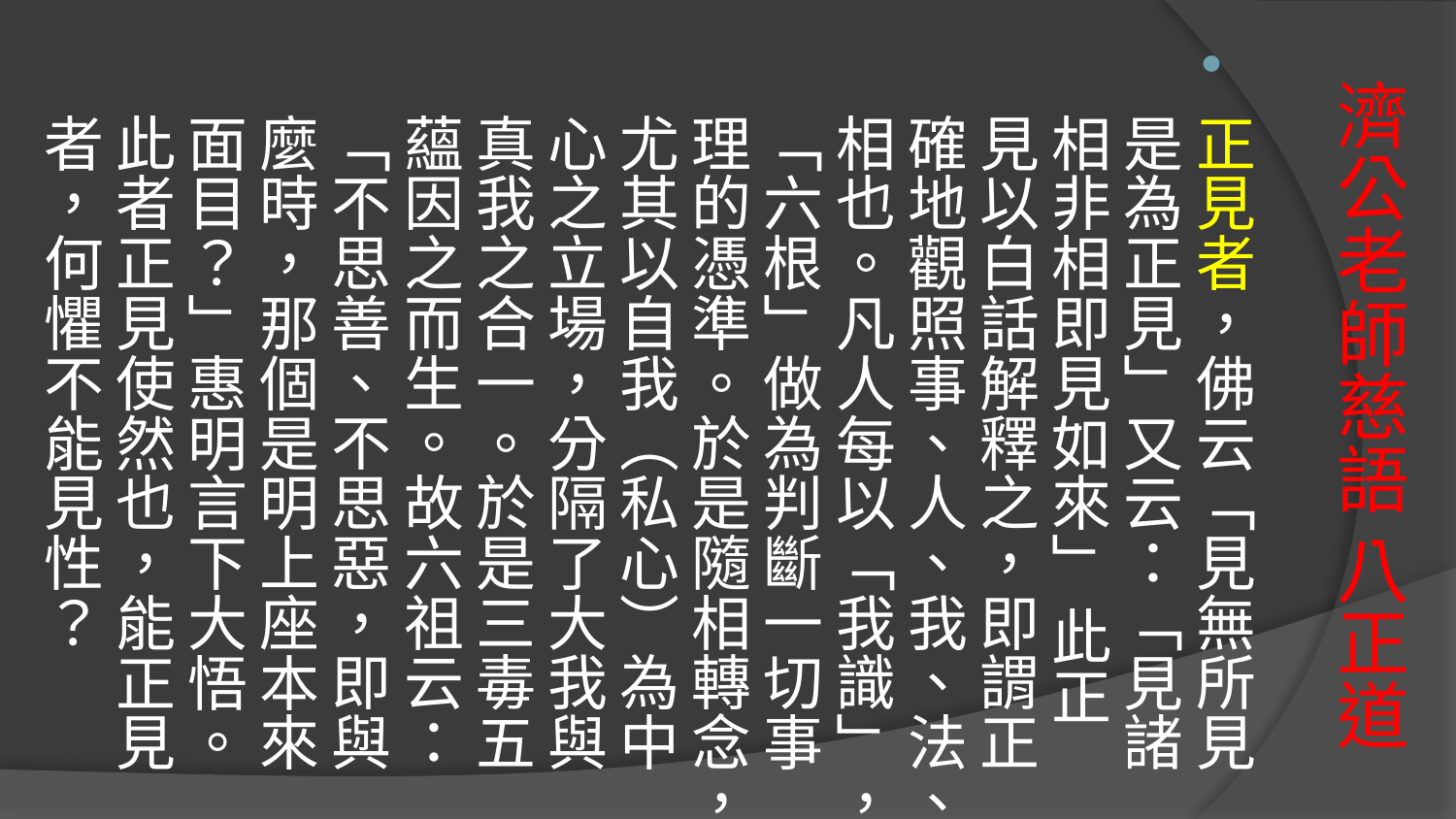

正見者，佛云「見無所見是為正見」又云：「見諸相非相即見如來」 此正見以白話解釋之，即謂正確地觀照事、人、我、法、相也。凡人每以「我識」，「六根」做為判斷一切事理的憑準。於是隨相轉念，尤其以自我（私心）為中心之立場，分隔了大我與真我之合一。於是三毒五蘊因之而生。故六祖云：「不思善、不思惡，即與麼時，那個是明上座本來面目？」惠明言下大悟。此者正見使然也，能正見者，何懼不能見性？
# 濟公老師慈語 八正道